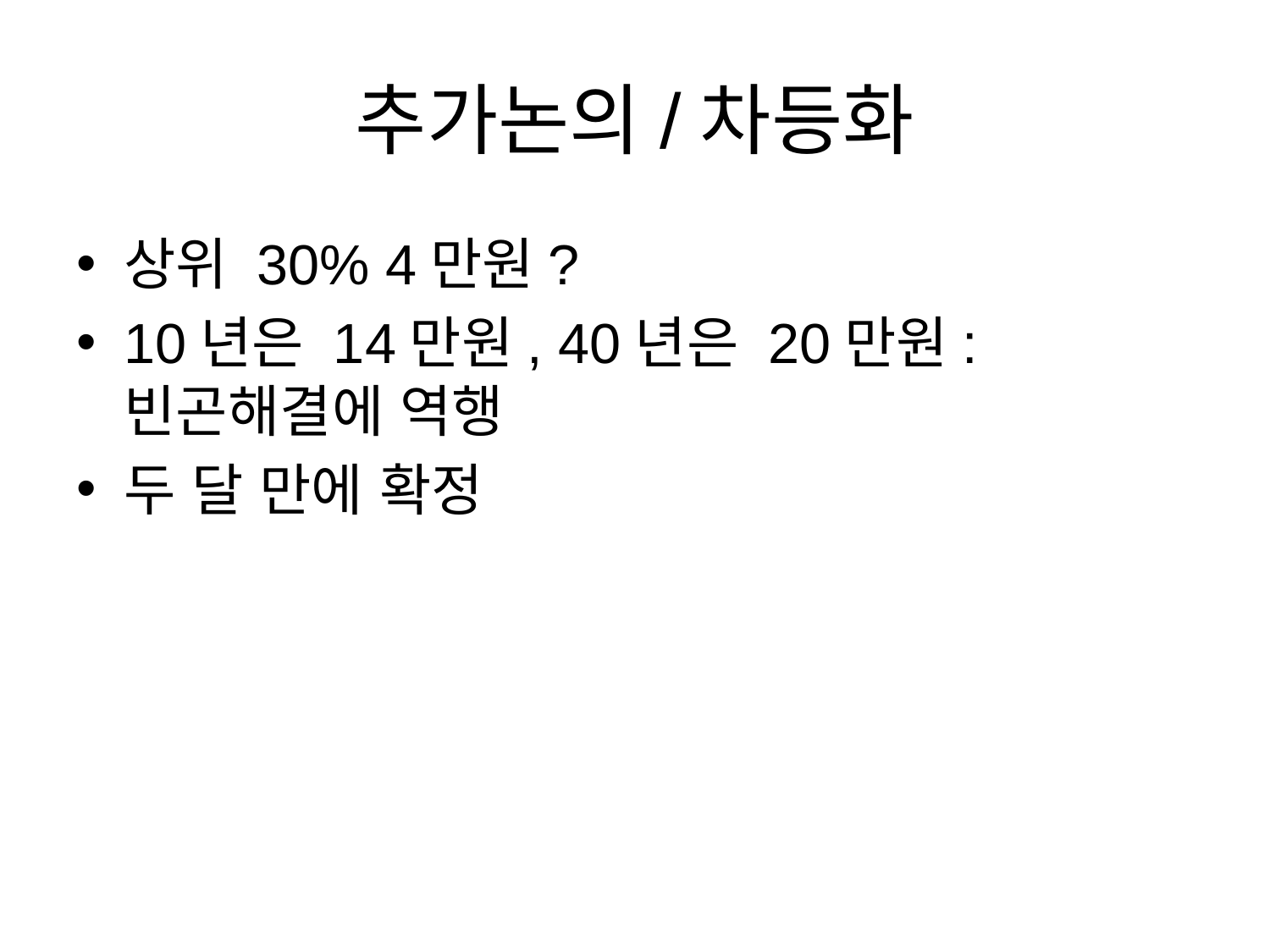

# 추가논의/차등화
상위 30% 4만원?
10년은 14만원, 40년은 20만원: 빈곤해결에 역행
두 달 만에 확정